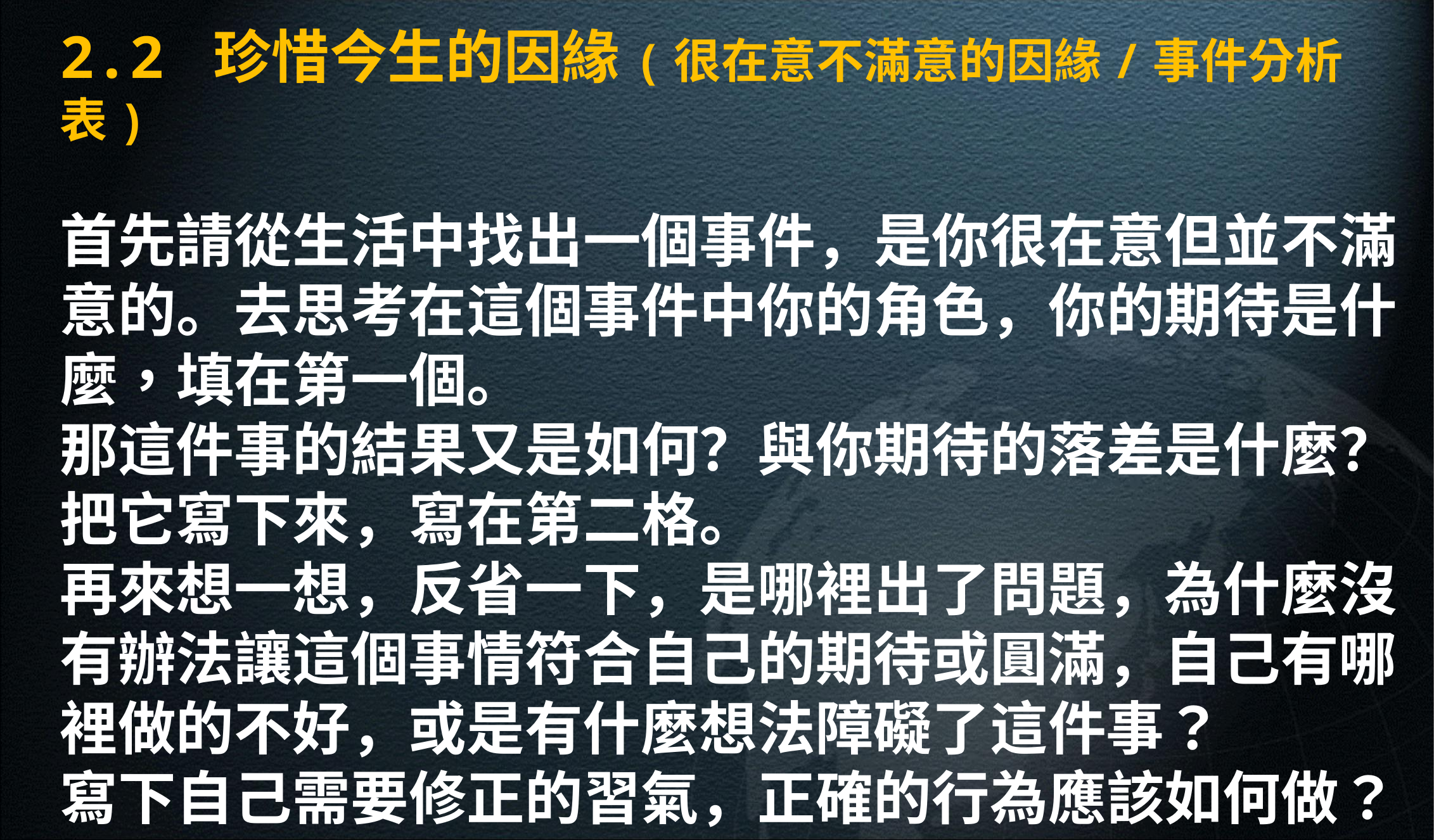

2.2 珍惜今生的因緣(很在意不滿意的因緣/事件分析表)

首先請從生活中找出一個事件，是你很在意但並不滿意的。去思考在這個事件中你的角色，你的期待是什麼，填在第一個。
那這件事的結果又是如何？與你期待的落差是什麼？把它寫下來，寫在第二格。
再來想一想，反省一下，是哪裡出了問題，為什麼沒有辦法讓這個事情符合自己的期待或圓滿，自己有哪裡做的不好，或是有什麼想法障礙了這件事？
寫下自己需要修正的習氣，正確的行為應該如何做？